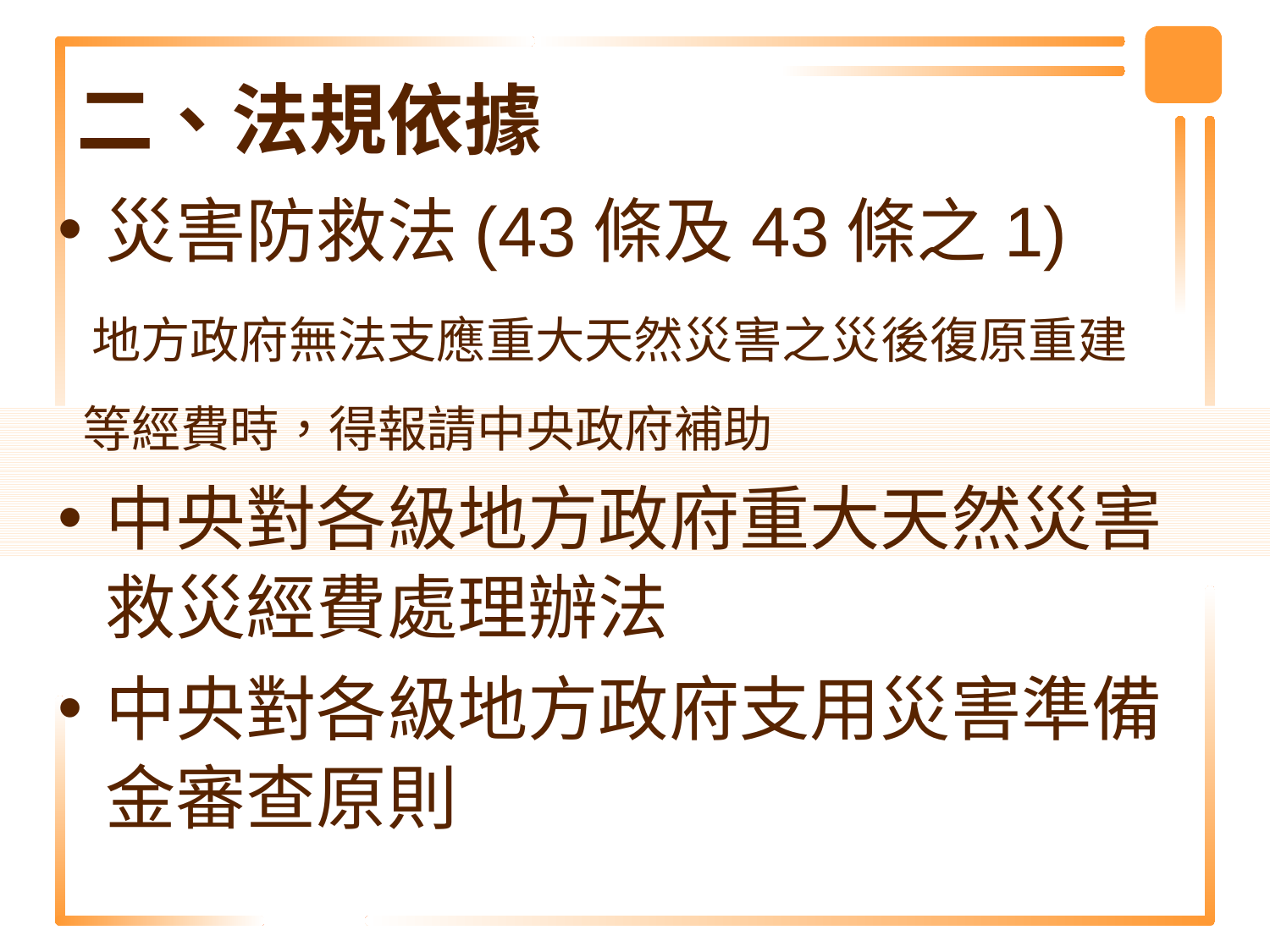

# 二、法規依據
災害防救法(43條及43條之1)
  地方政府無法支應重大天然災害之災後復原重建等經費時，得報請中央政府補助
中央對各級地方政府重大天然災害救災經費處理辦法
中央對各級地方政府支用災害準備金審查原則